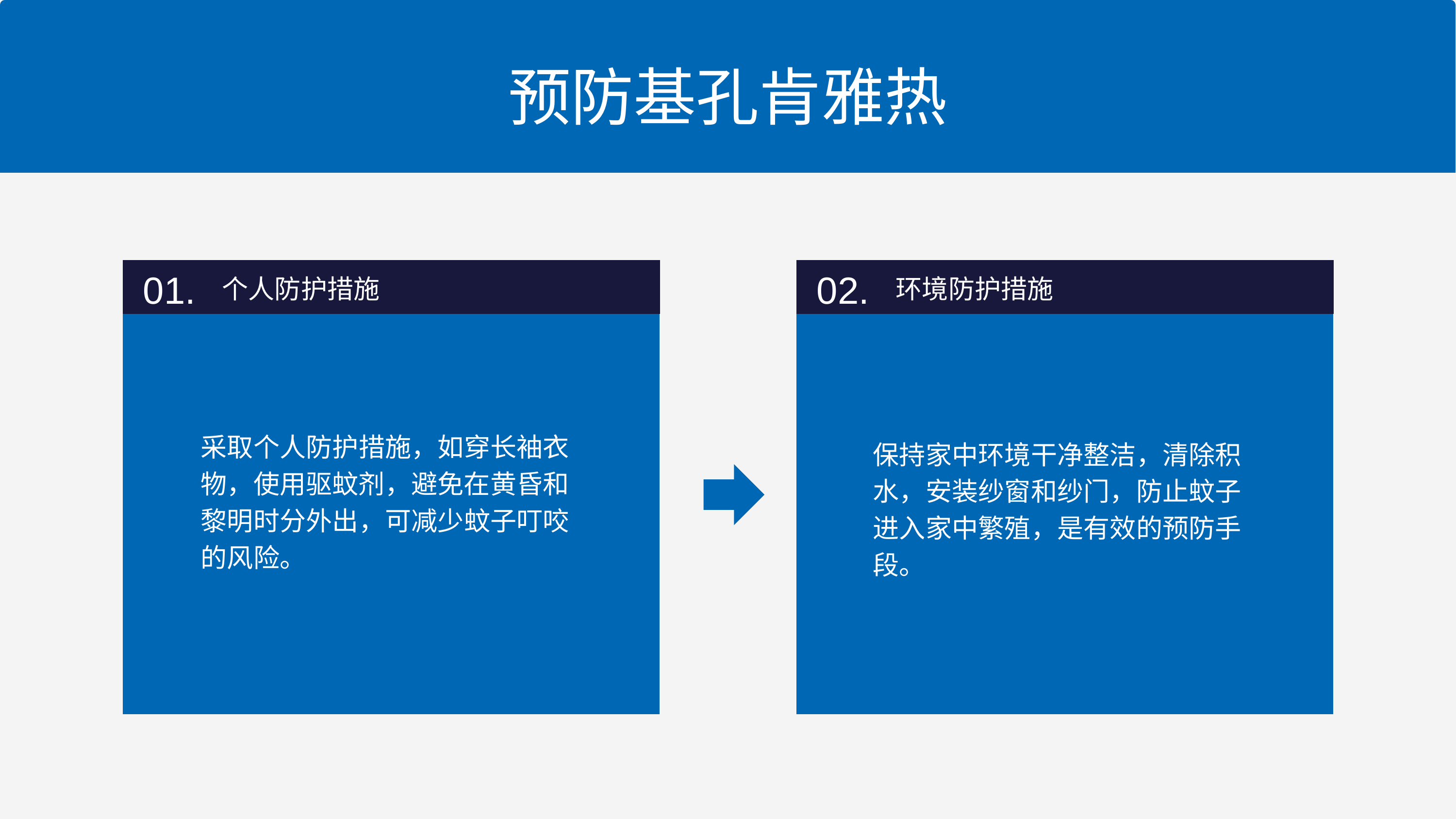

预防基孔肯雅热

01.
02.

个人防护措施
环境防护措施
采取个人防护措施，如穿长袖衣物，使用驱蚊剂，避免在黄昏和黎明时分外出，可减少蚊子叮咬的风险。
保持家中环境干净整洁，清除积水，安装纱窗和纱门，防止蚊子进入家中繁殖，是有效的预防手段。